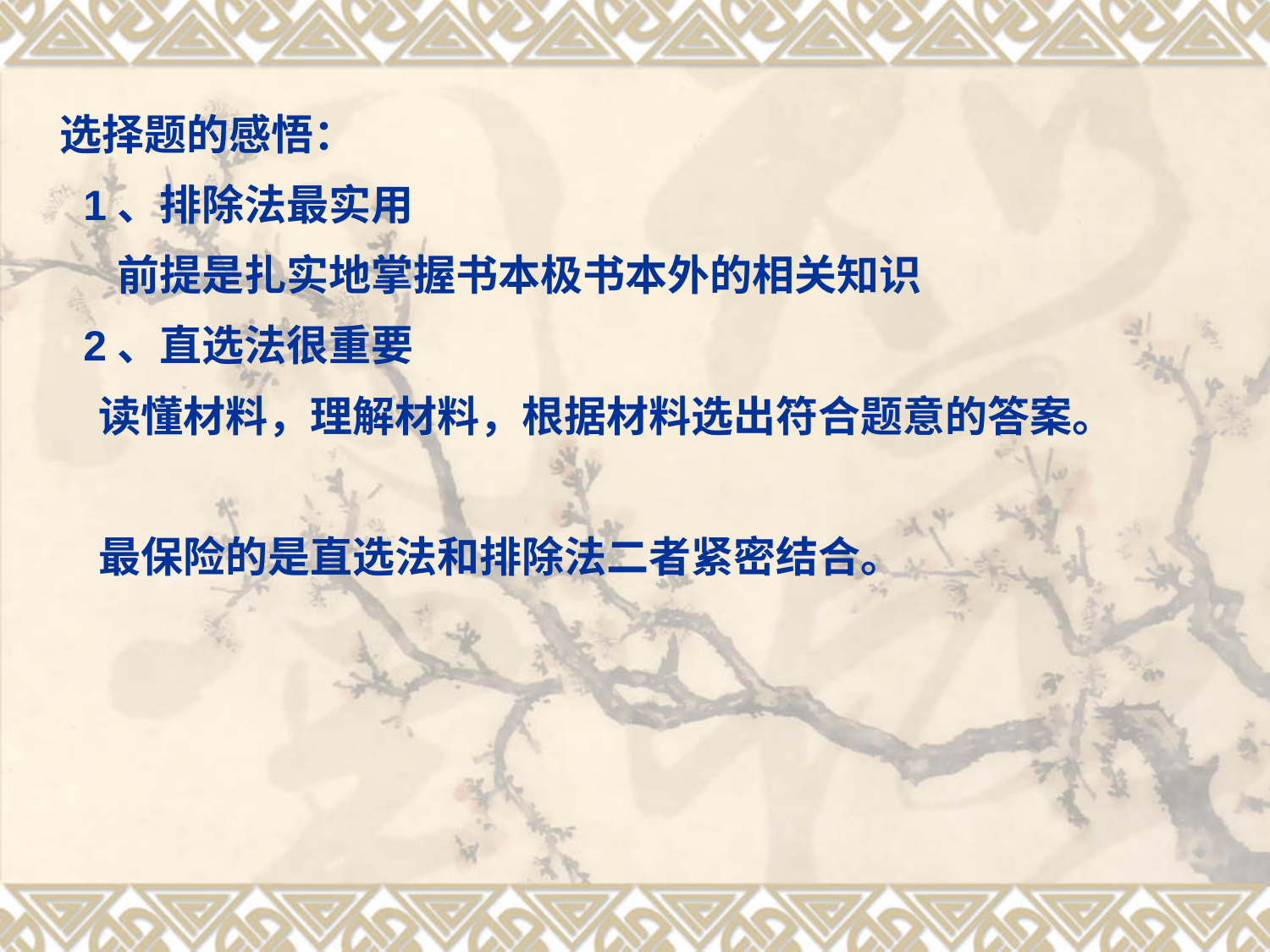

选择题的感悟：
  1、排除法最实用
     前提是扎实地掌握书本极书本外的相关知识
  2、直选法很重要
   读懂材料，理解材料，根据材料选出符合题意的答案。

   最保险的是直选法和排除法二者紧密结合。